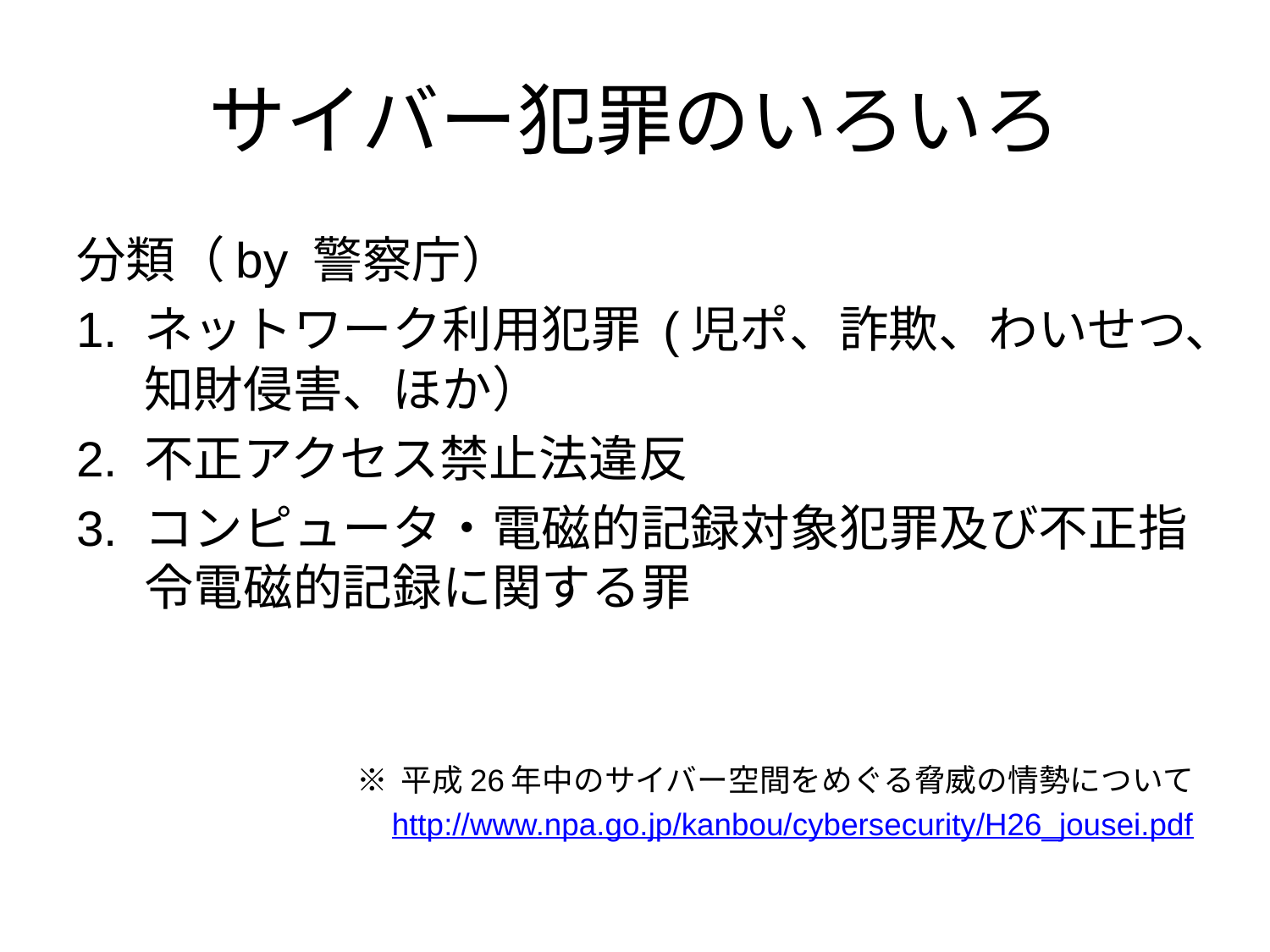

# サイバー犯罪のいろいろ
分類（by 警察庁）
ネットワーク利用犯罪 (児ポ、詐欺、わいせつ、知財侵害、ほか）
不正アクセス禁止法違反
コンピュータ・電磁的記録対象犯罪及び不正指令電磁的記録に関する罪

※ 平成26年中のサイバー空間をめぐる脅威の情勢について
http://www.npa.go.jp/kanbou/cybersecurity/H26_jousei.pdf